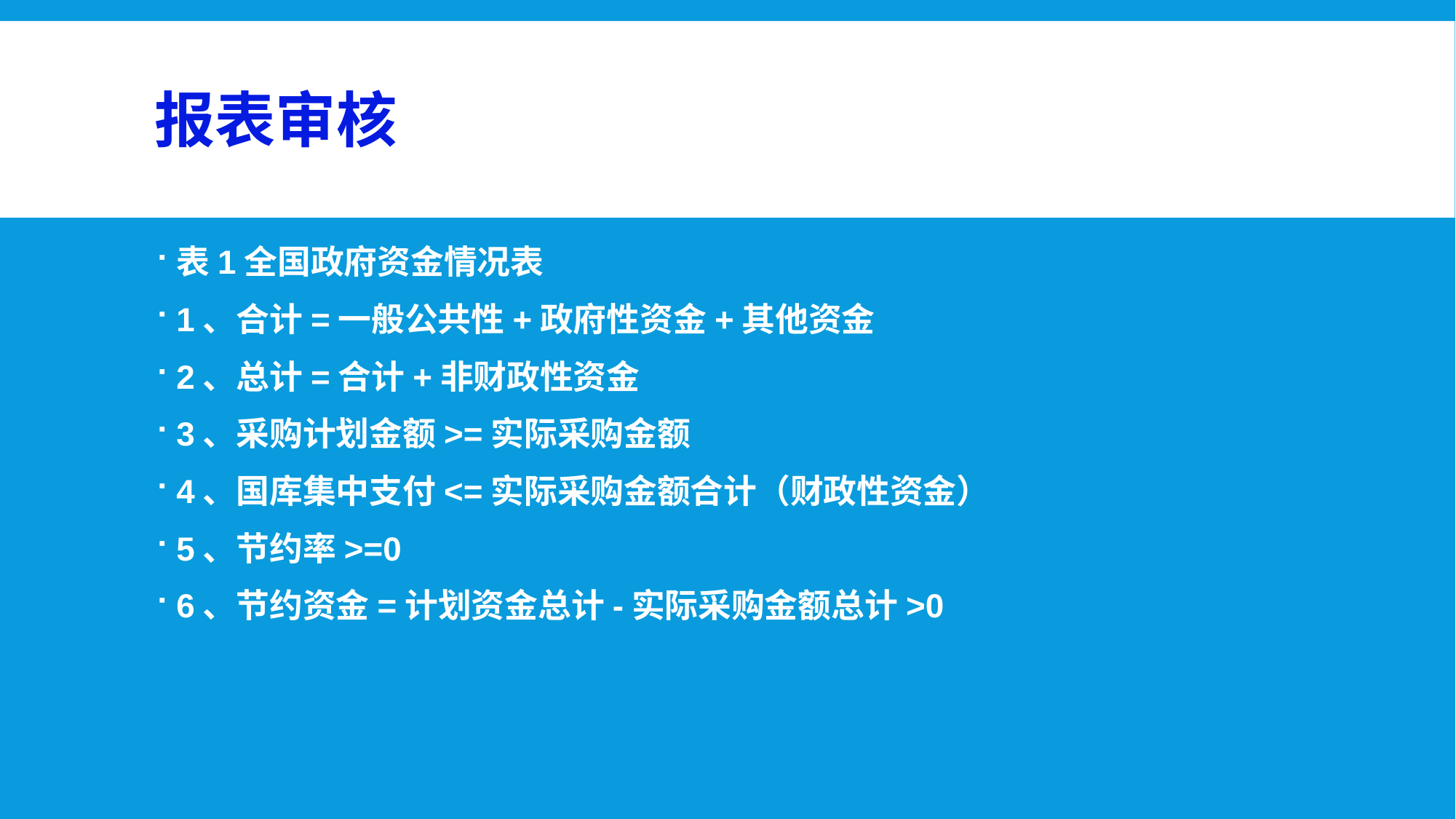

# 报表审核
表1全国政府资金情况表
1、合计=一般公共性+政府性资金+其他资金
2、总计=合计+非财政性资金
3、采购计划金额>=实际采购金额
4、国库集中支付<=实际采购金额合计（财政性资金）
5、节约率>=0
6、节约资金=计划资金总计-实际采购金额总计>0